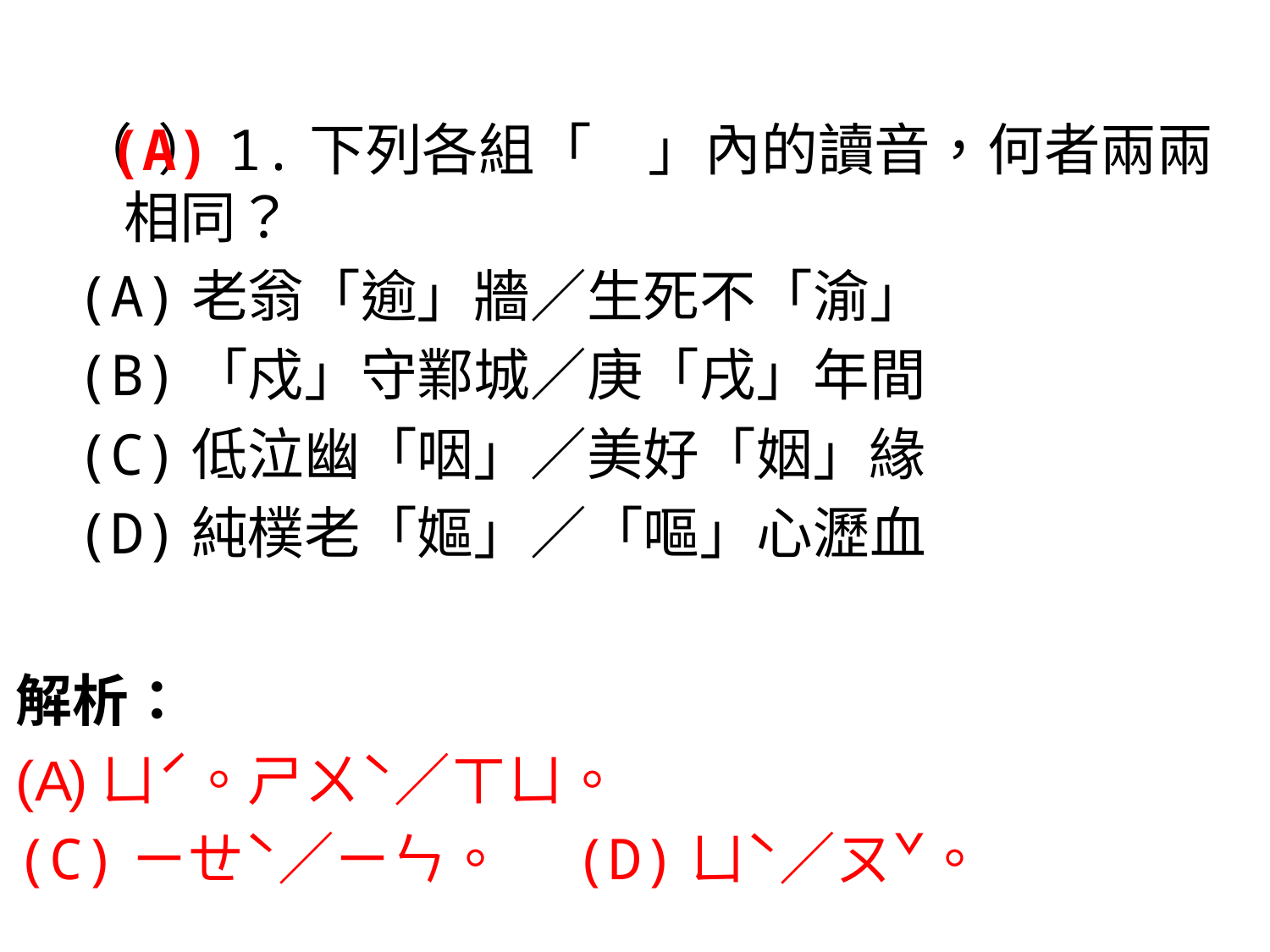

一、單一選擇題
（  ）1.下列各組「　」內的讀音，何者兩兩相同？
(A)老翁「逾」牆／生死不「渝」
(B)「戍」守鄴城／庚「戌」年間
(C)低泣幽「咽」／美好「姻」緣
(D)純樸老「嫗」／「嘔」心瀝血

(A)
解析：
ㄩˊ。ㄕㄨˋ／ㄒㄩ。
(C)ㄧㄝˋ／ㄧㄣ。　(D)ㄩˋ／ㄡˇ。